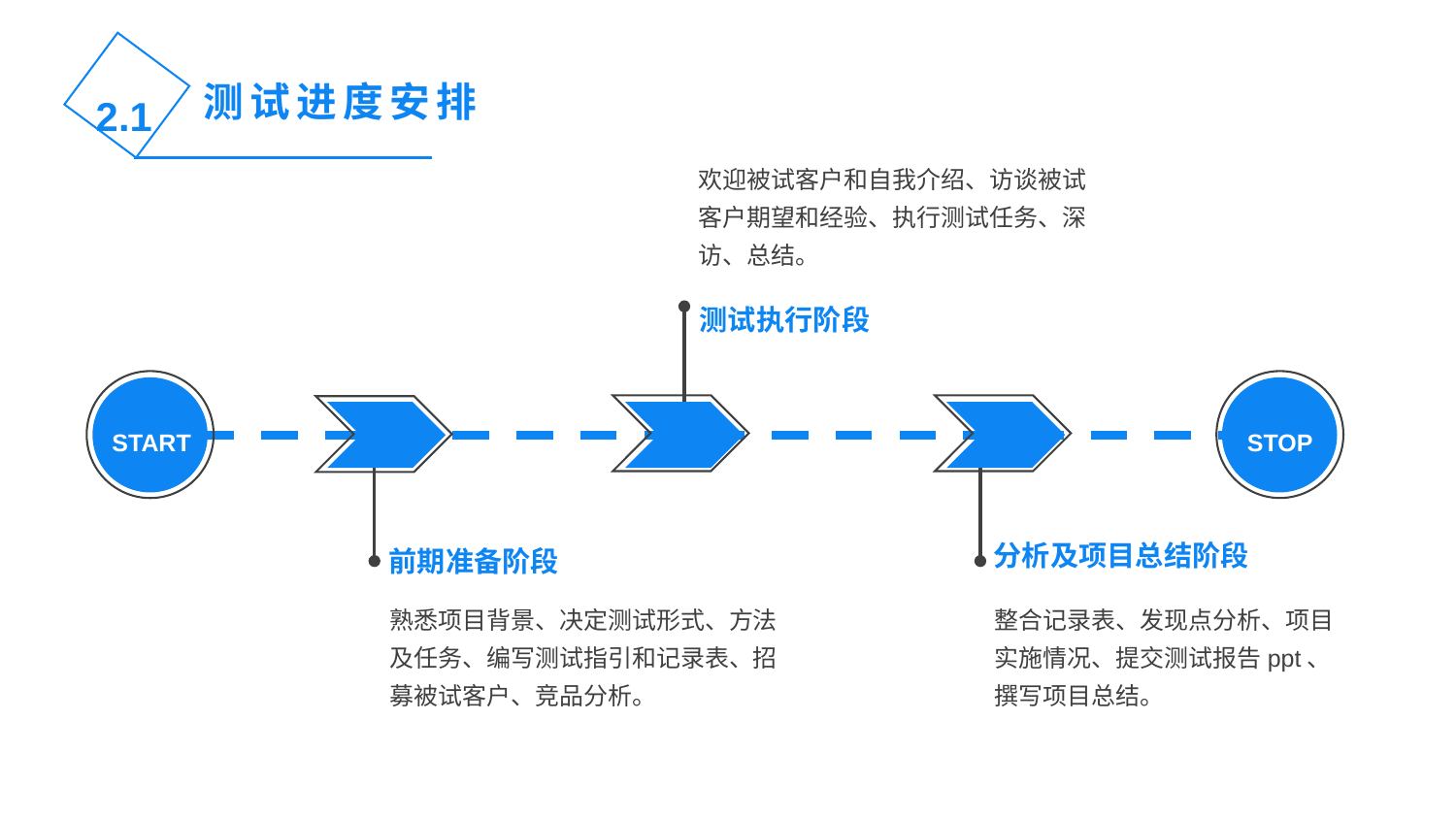

2.1
测试进度安排
欢迎被试客户和自我介绍、访谈被试客户期望和经验、执行测试任务、深访、总结。
测试执行阶段

START
STOP
前期准备阶段
分析及项目总结阶段
熟悉项目背景、决定测试形式、方法及任务、编写测试指引和记录表、招募被试客户、竞品分析。
整合记录表、发现点分析、项目实施情况、提交测试报告ppt、撰写项目总结。